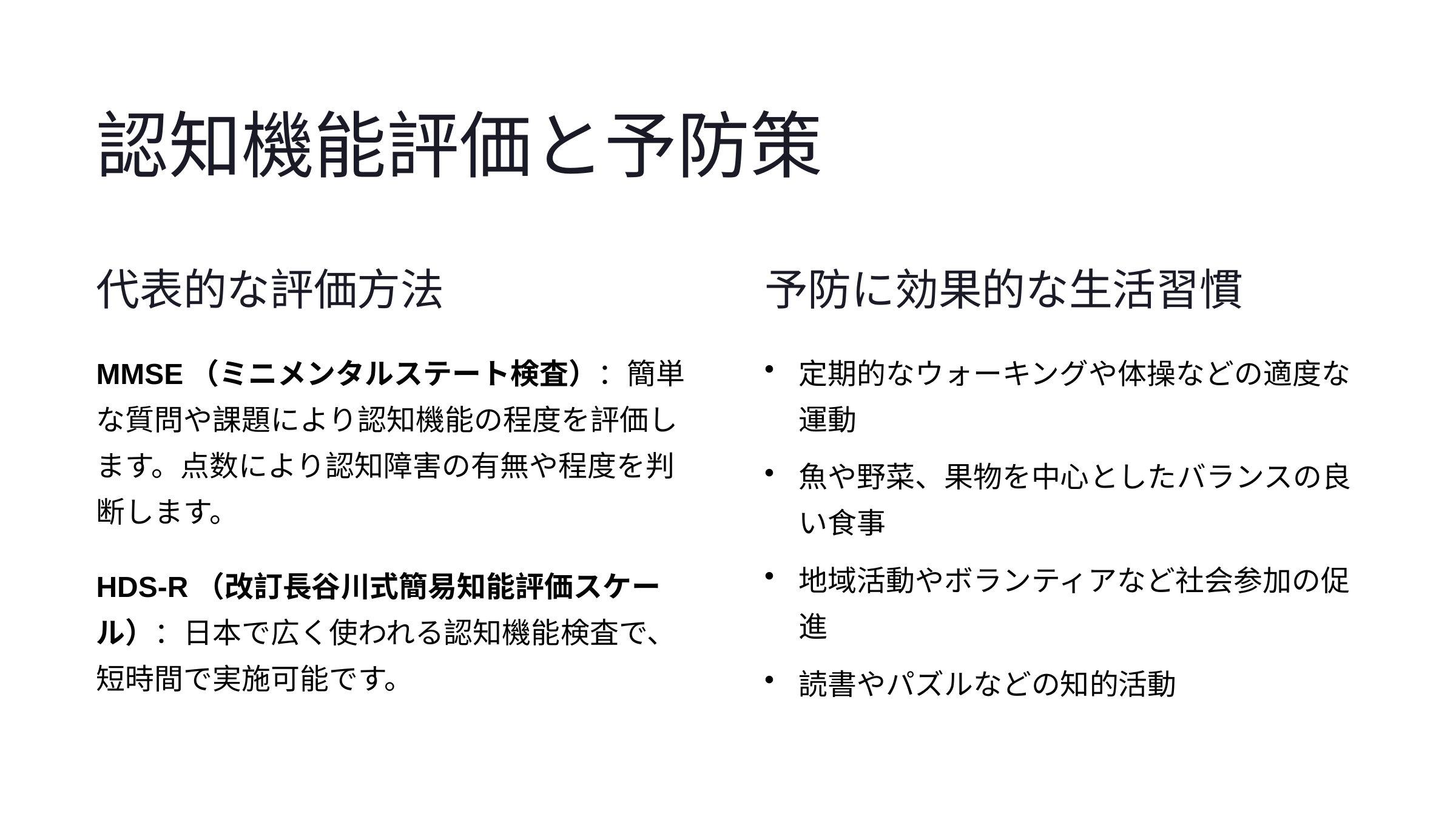

認知機能評価と予防策
代表的な評価方法
予防に効果的な生活習慣
MMSE（ミニメンタルステート検査）：簡単な質問や課題により認知機能の程度を評価します。点数により認知障害の有無や程度を判断します。
定期的なウォーキングや体操などの適度な運動
魚や野菜、果物を中心としたバランスの良い食事
地域活動やボランティアなど社会参加の促進
HDS-R（改訂長谷川式簡易知能評価スケール）：日本で広く使われる認知機能検査で、短時間で実施可能です。
読書やパズルなどの知的活動